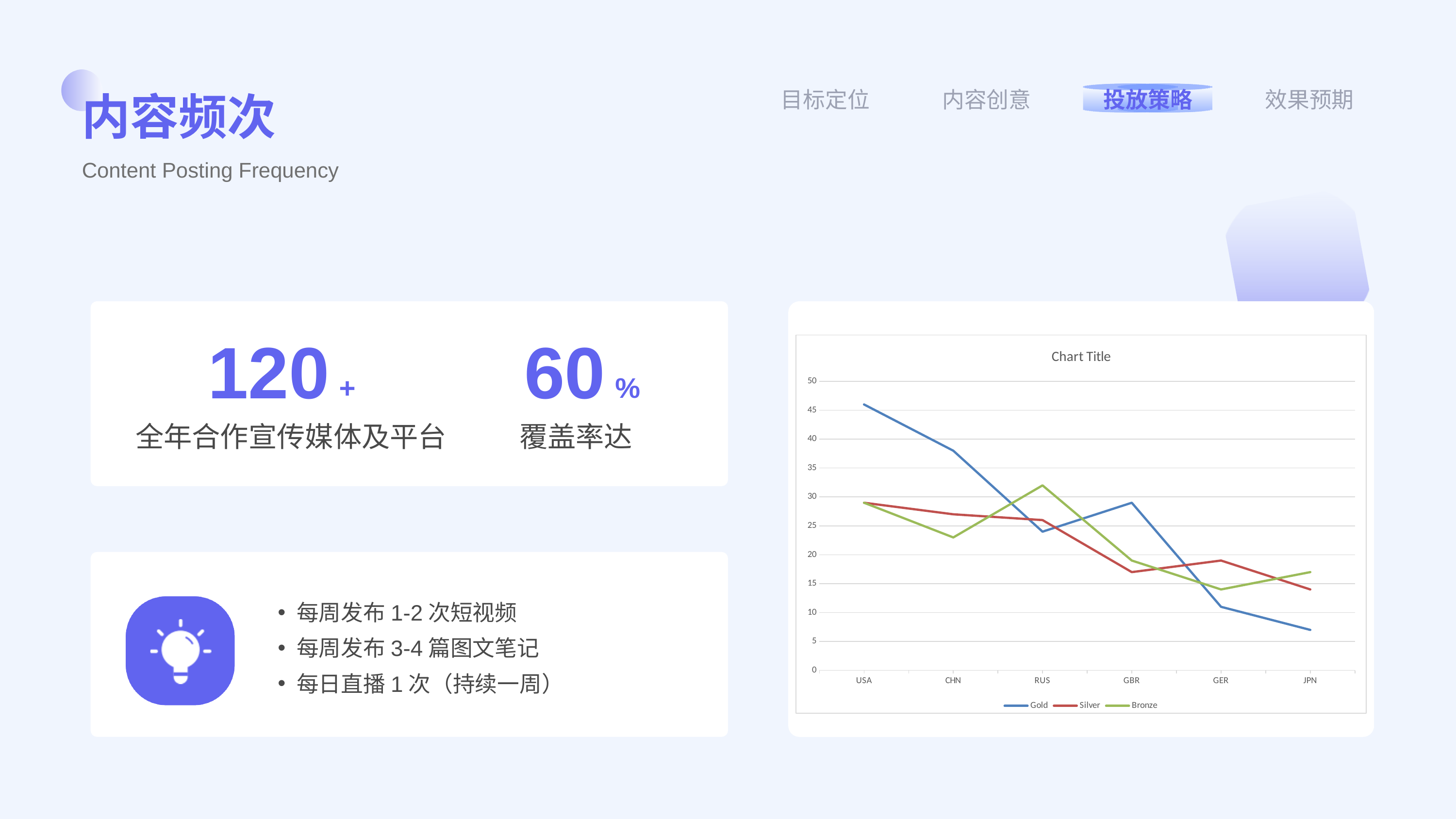

内容频次
Content Posting Frequency
目标定位
内容创意
投放策略
效果预期

### Chart:

| Category | Gold | Silver | Bronze |
|---|---|---|---|
| USA | 46.0 | 29.0 | 29.0 |
| CHN | 38.0 | 27.0 | 23.0 |
| RUS | 24.0 | 26.0 | 32.0 |
| GBR | 29.0 | 17.0 | 19.0 |
| GER | 11.0 | 19.0 | 14.0 |
| JPN | 7.0 | 14.0 | 17.0 |
120
+
全年合作宣传媒体及平台
60
%
覆盖率达

每周发布1-2次短视频
每周发布3-4篇图文笔记
每日直播1次（持续一周）